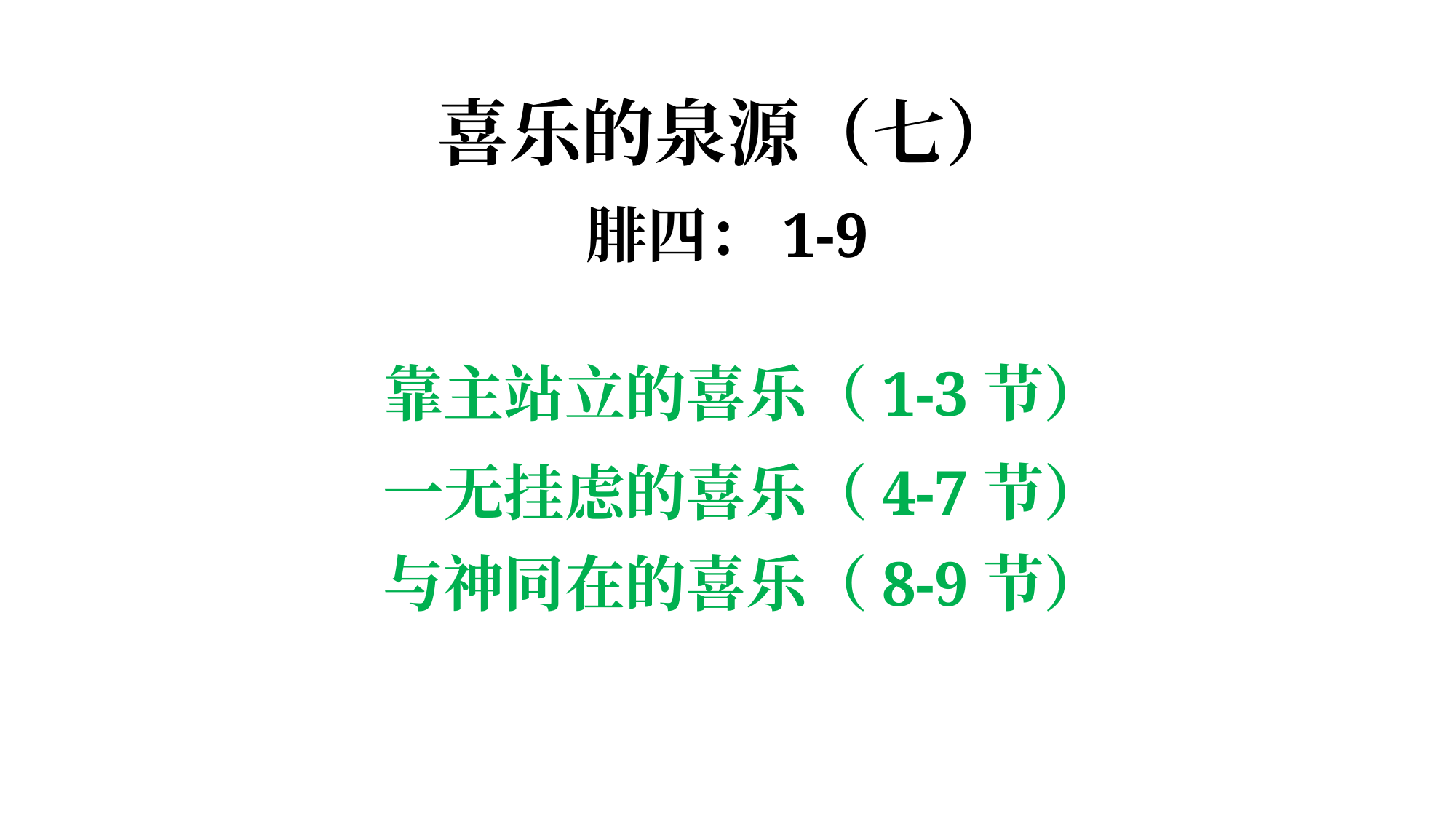

# 喜乐的泉源（七） 腓四：1-9
靠主站立的喜乐（1-3节）
一无挂虑的喜乐（4-7节）
与神同在的喜乐（8-9节）